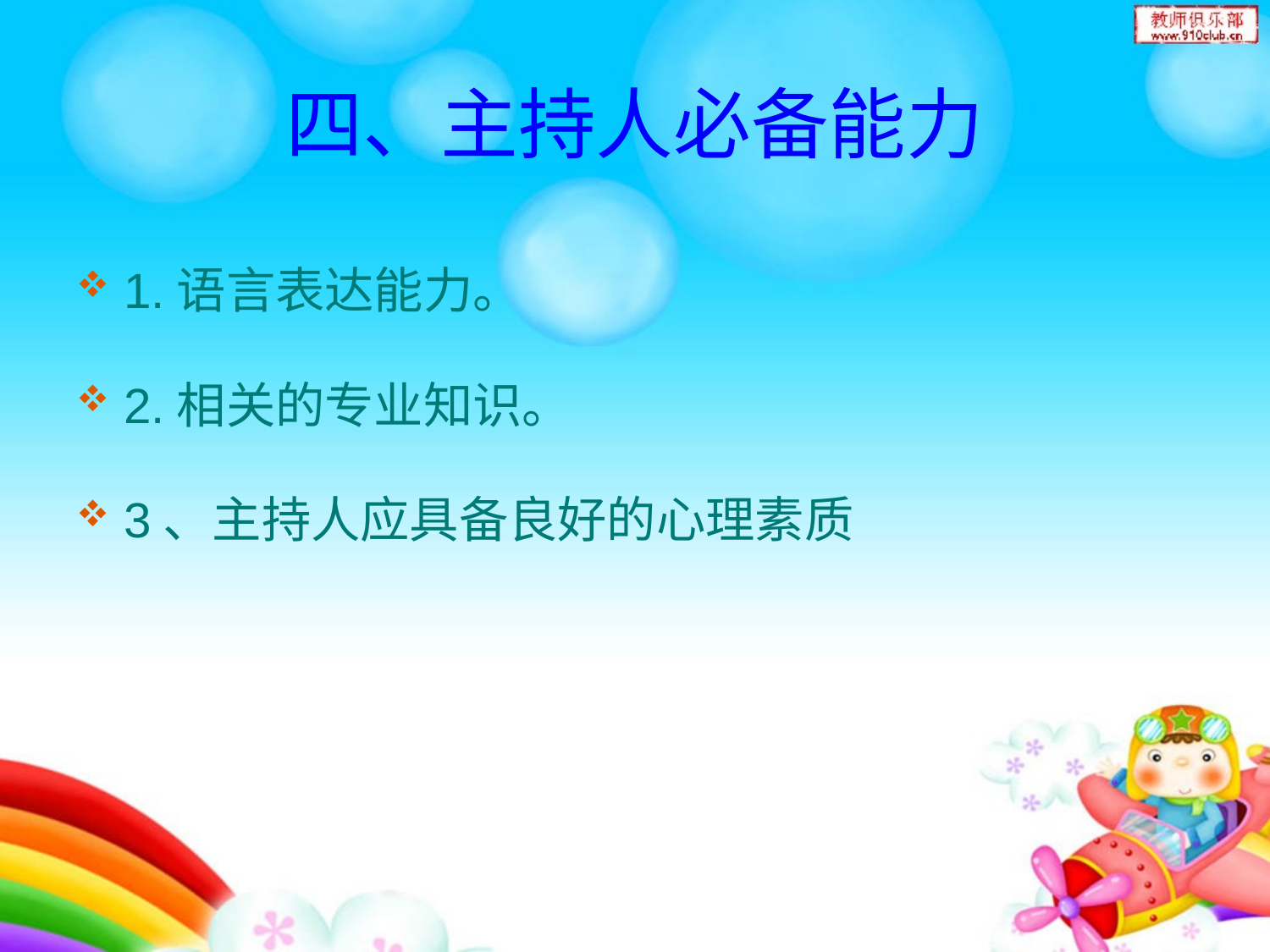

# 四、主持人必备能力
1.语言表达能力。

2.相关的专业知识。

3、主持人应具备良好的心理素质